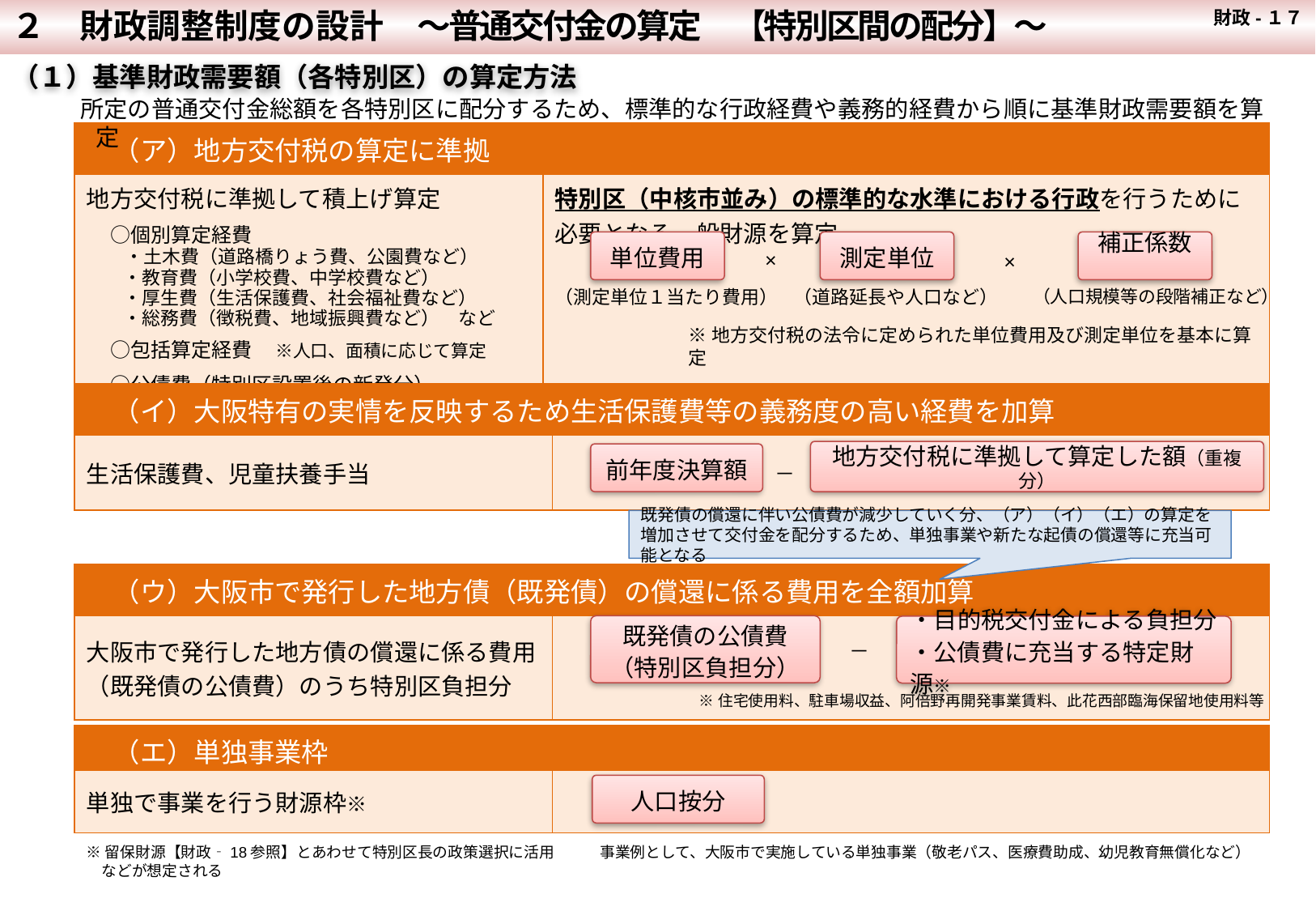

２　財政調整制度の設計　～普通交付金の算定　【特別区間の配分】～
 財政-１７
（１）基準財政需要額（各特別区）の算定方法

所定の普通交付金総額を各特別区に配分するため、標準的な行政経費や義務的経費から順に基準財政需要額を算定
| （ア）地方交付税の算定に準拠 |  |
| --- | --- |
| 地方交付税に準拠して積上げ算定 　○個別算定経費 　　・土木費（道路橋りょう費、公園費など） 　　・教育費（小学校費、中学校費など） 　　・厚生費（生活保護費、社会福祉費など） 　　・総務費（徴税費、地域振興費など）　など 　○包括算定経費　※人口、面積に応じて算定 　○公債費（特別区設置後の新発分） | 特別区（中核市並み）の標準的な水準における行政を行うために必要となる一般財源を算定 |
単位費用
測定単位
補正係数
×
×
（測定単位１当たり費用）
（道路延長や人口など）
（人口規模等の段階補正など）
※地方交付税の法令に定められた単位費用及び測定単位を基本に算定
| （イ）大阪特有の実情を反映するため生活保護費等の義務度の高い経費を加算 |  |
| --- | --- |
| 生活保護費、児童扶養手当 |  |
地方交付税に準拠して算定した額（重複分）
前年度決算額
－
既発債の償還に伴い公債費が減少していく分、（ア）（イ）（エ）の算定を増加させて交付金を配分するため、単独事業や新たな起債の償還等に充当可能となる
| （ウ）大阪市で発行した地方債（既発債）の償還に係る費用を全額加算 |  |
| --- | --- |
| 大阪市で発行した地方債の償還に係る費用（既発債の公債費）のうち特別区負担分 |  |
既発債の公債費
（特別区負担分）
・目的税交付金による負担分
・公債費に充当する特定財源※
－
※住宅使用料、駐車場収益、阿倍野再開発事業賃料、此花西部臨海保留地使用料等
| （エ）単独事業枠 |  |
| --- | --- |
| 単独で事業を行う財源枠※ |  |
人口按分
※留保財源【財政‐18参照】とあわせて特別区長の政策選択に活用　　　事業例として、大阪市で実施している単独事業（敬老パス、医療費助成、幼児教育無償化など）などが想定される